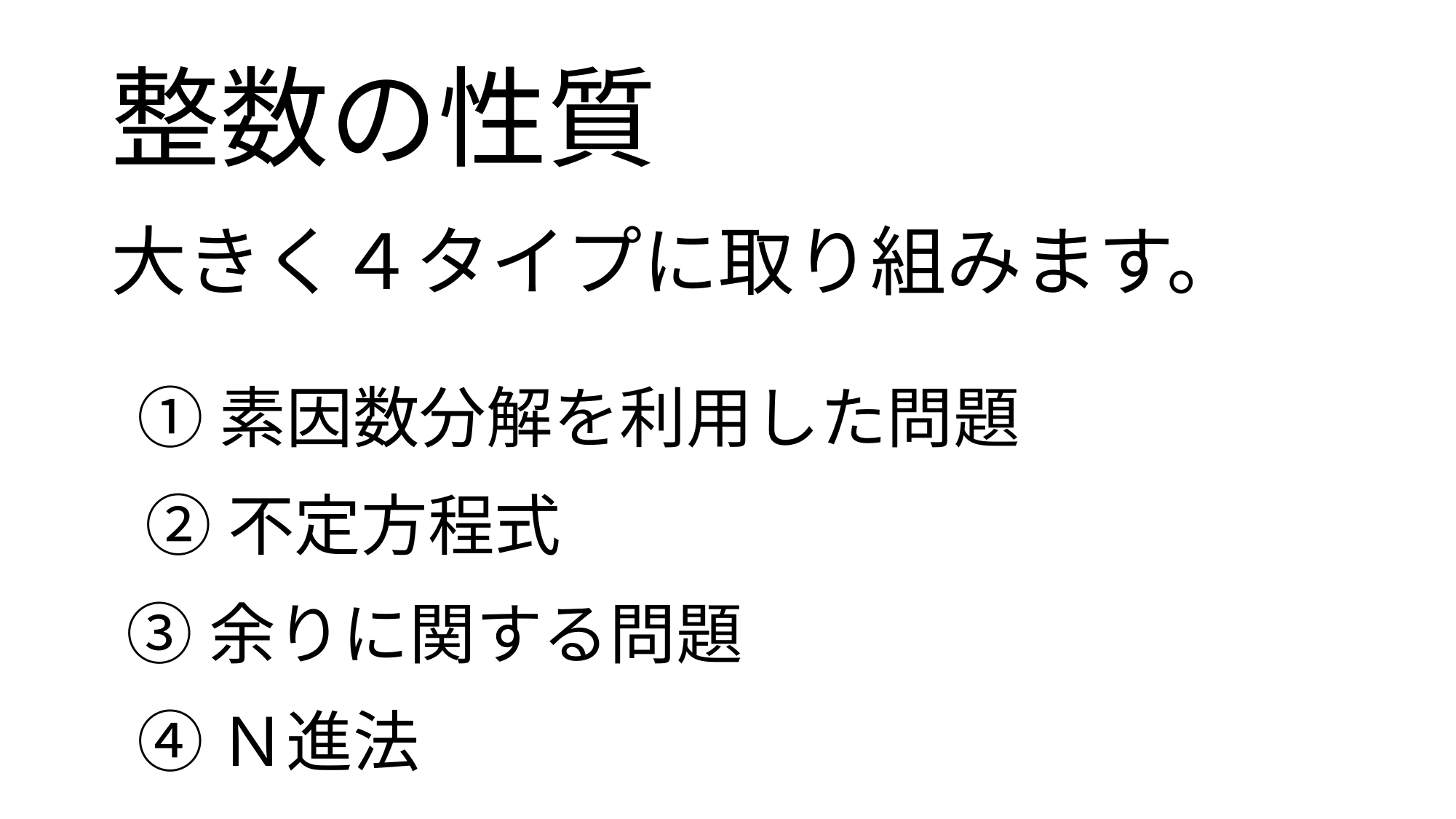

# 整数の性質
大きく４タイプに取り組みます。
①素因数分解を利用した問題
②不定方程式
③余りに関する問題
④Ｎ進法